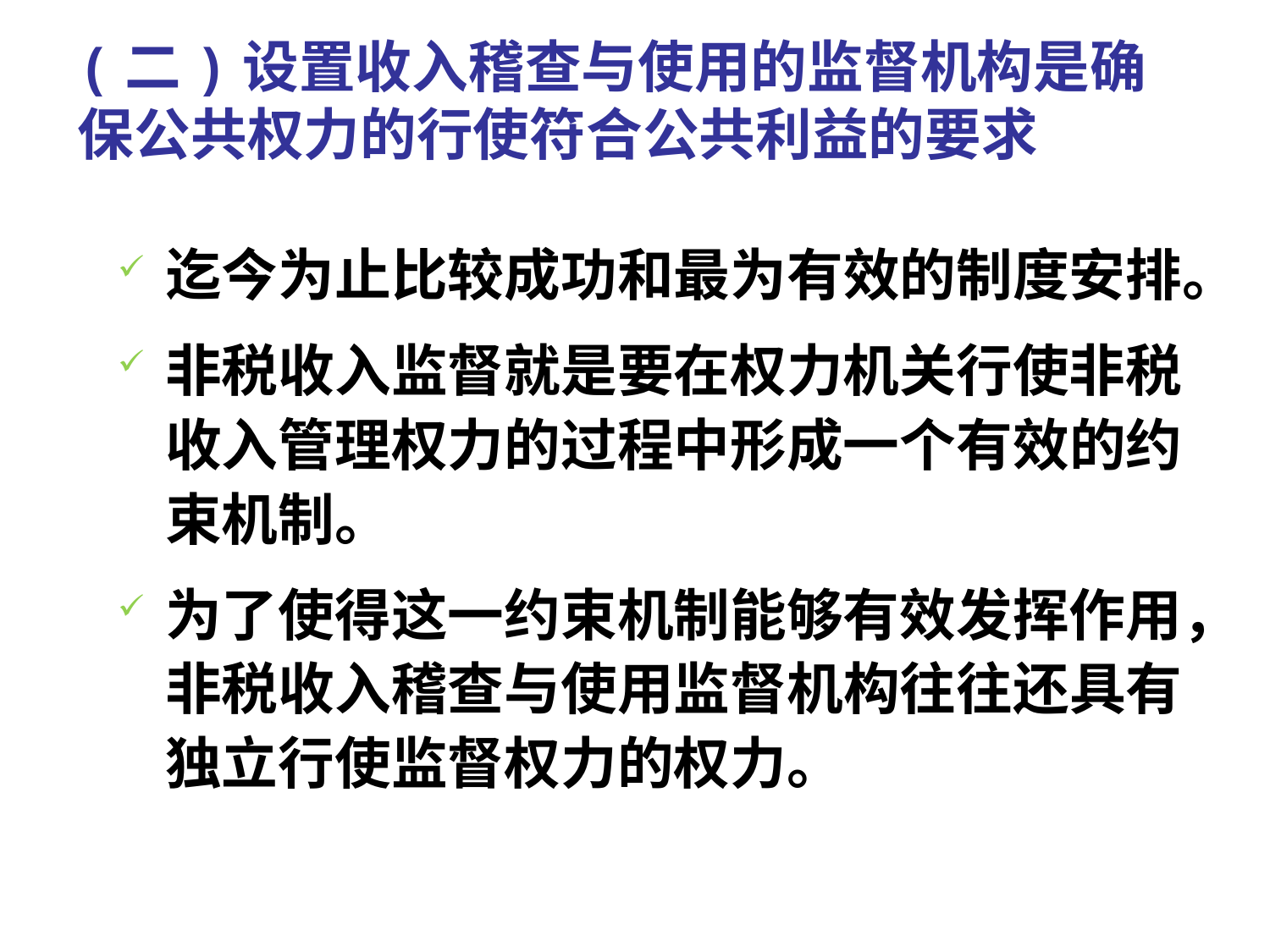

# (二)设置收入稽查与使用的监督机构是确保公共权力的行使符合公共利益的要求
迄今为止比较成功和最为有效的制度安排。
非税收入监督就是要在权力机关行使非税收入管理权力的过程中形成一个有效的约束机制。
为了使得这一约束机制能够有效发挥作用，非税收入稽查与使用监督机构往往还具有独立行使监督权力的权力。